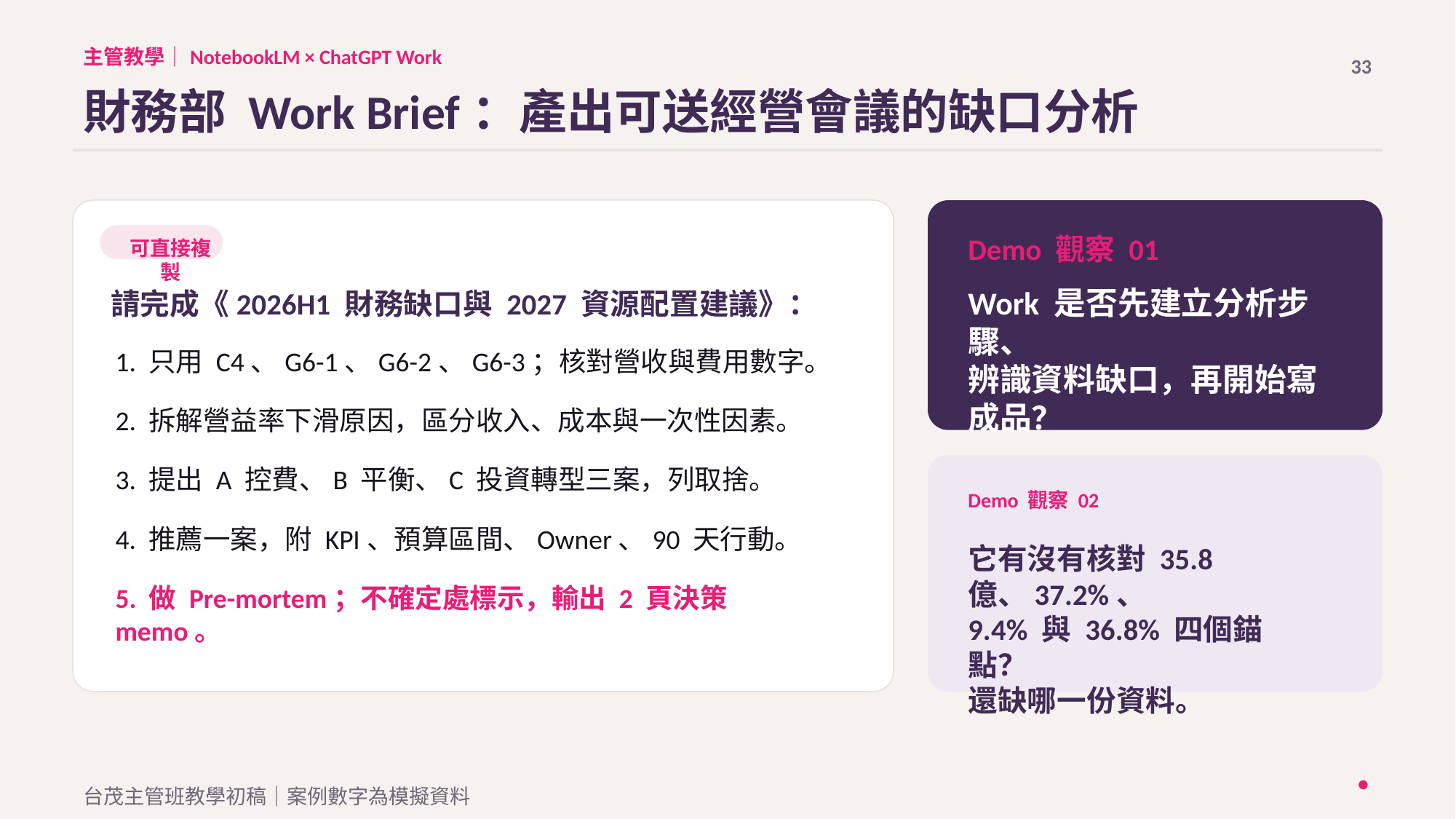

主管教學｜NotebookLM × ChatGPT Work
33
財務部 Work Brief：產出可送經營會議的缺口分析

Demo 觀察 01
可直接複製
Work 是否先建立分析步驟、
辨識資料缺口，再開始寫成品？
請完成《2026H1 財務缺口與 2027 資源配置建議》：
1. 只用 C4、G6-1、G6-2、G6-3；核對營收與費用數字。
2. 拆解營益率下滑原因，區分收入、成本與一次性因素。

3. 提出 A 控費、B 平衡、C 投資轉型三案，列取捨。
Demo 觀察 02
4. 推薦一案，附 KPI、預算區間、Owner、90 天行動。
它有沒有核對 35.8 億、37.2%、
9.4% 與 36.8% 四個錨點？
還缺哪一份資料。
5. 做 Pre-mortem；不確定處標示，輸出 2 頁決策 memo。
台茂主管班教學初稿｜案例數字為模擬資料